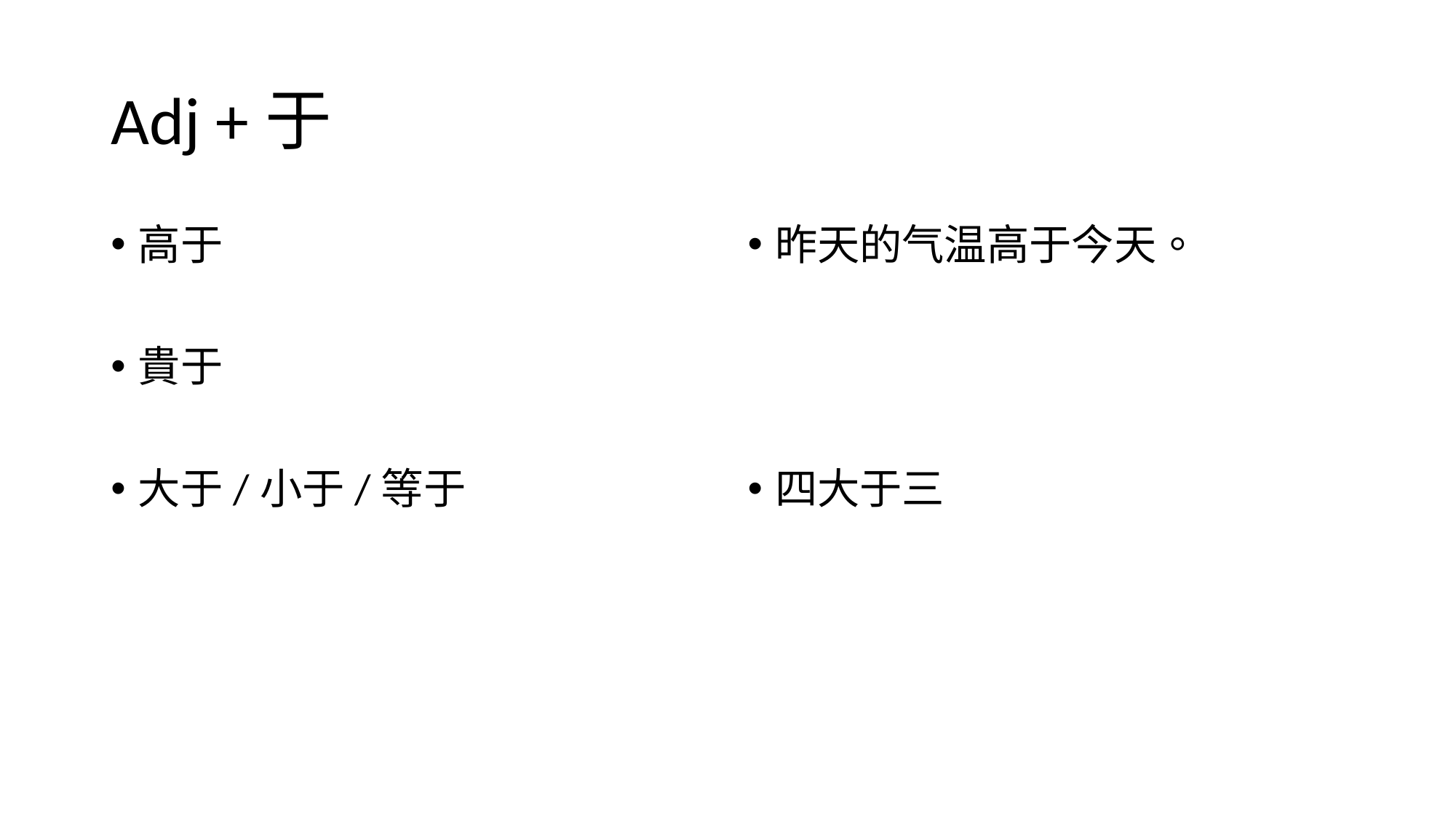

# Adj +于
高于

貴于

大于/小于/等于
昨天的气温高于今天。

四大于三